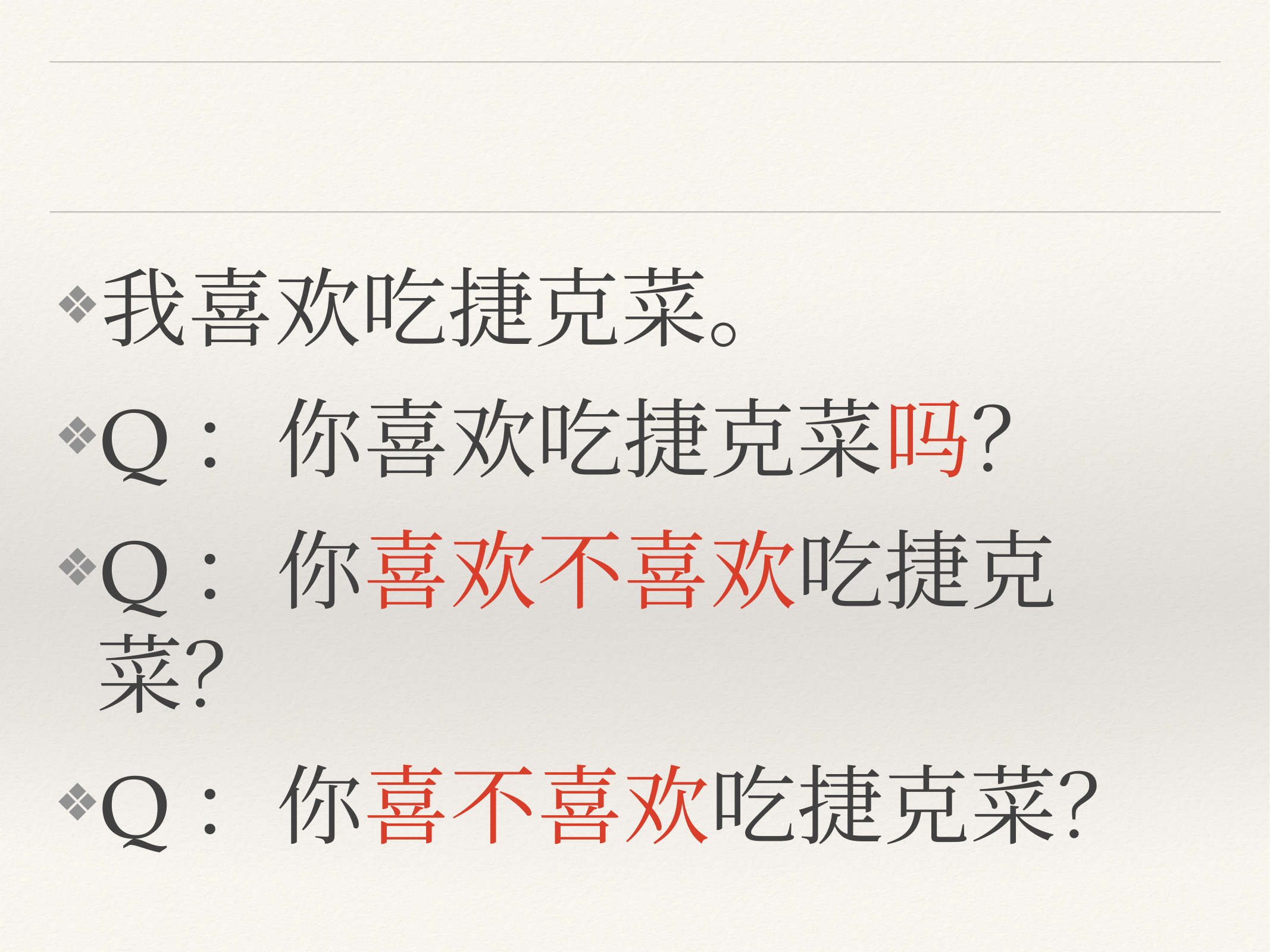

#
我喜欢吃捷克菜。
Q：你喜欢吃捷克菜吗？
Q：你喜欢不喜欢吃捷克菜？
Q：你喜不喜欢吃捷克菜？